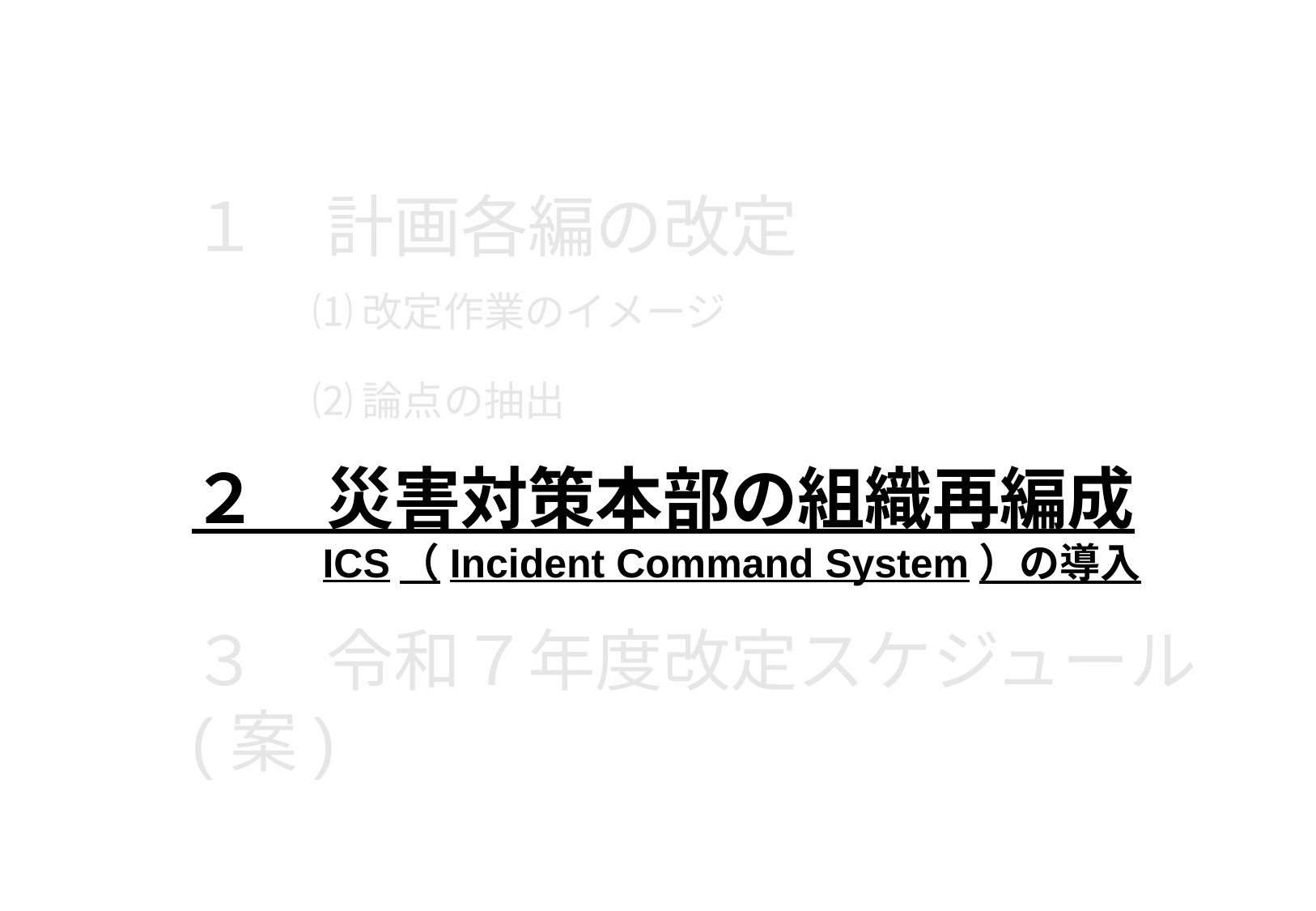

１　計画各編の改定

　　　⑴ 改定作業のイメージ

　　　⑵ 論点の抽出

２　災害対策本部の組織再編成
　　　ICS（Incident Command System）の導入

３　令和７年度改定スケジュール(案)